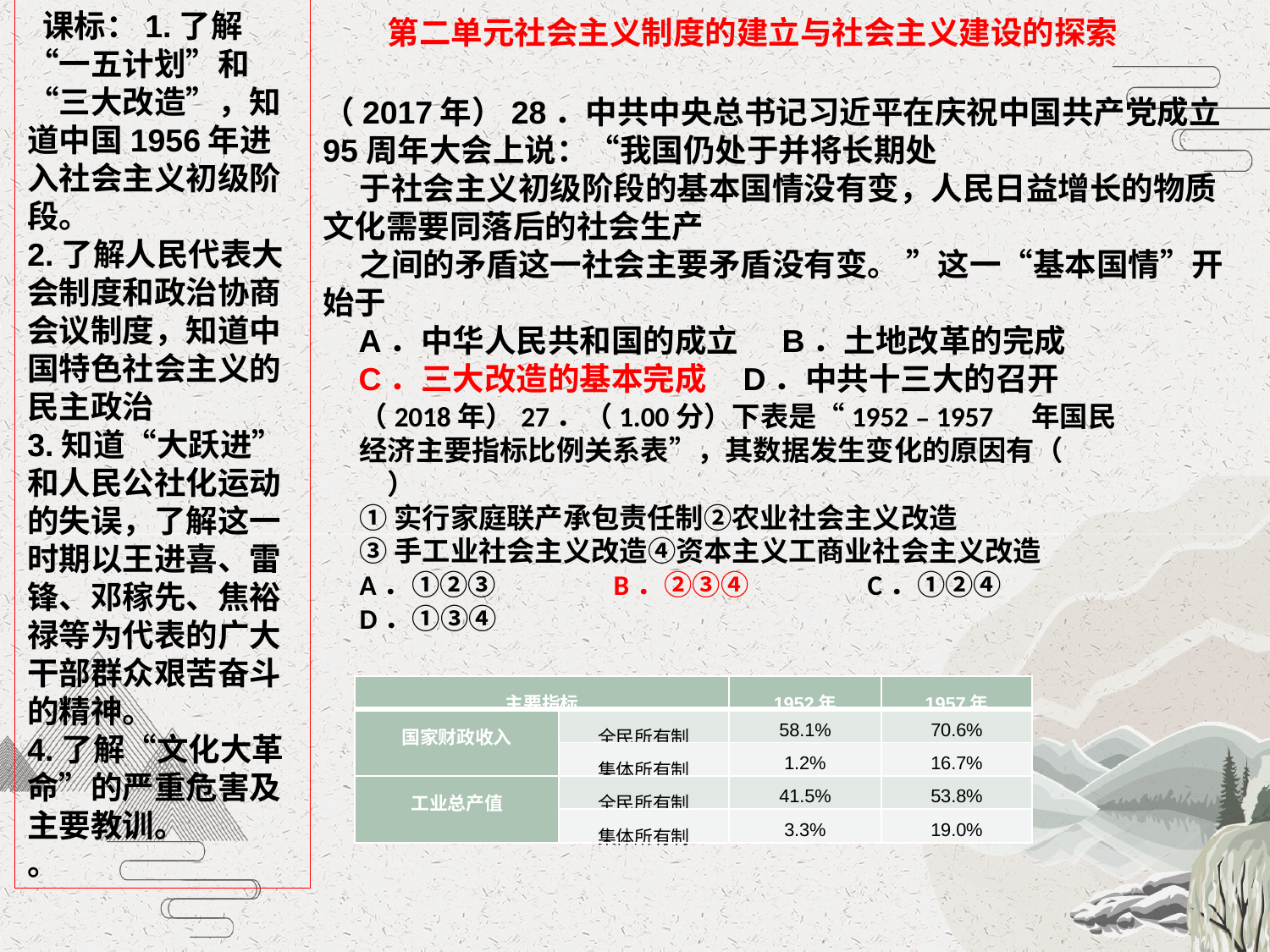

课标：1.了解“一五计划”和“三大改造”，知道中国1956年进入社会主义初级阶段。
2.了解人民代表大会制度和政治协商会议制度，知道中国特色社会主义的民主政治
3.知道“大跃进”和人民公社化运动的失误，了解这一时期以王进喜、雷锋、邓稼先、焦裕禄等为代表的广大干部群众艰苦奋斗的精神。
4.了解“文化大革命”的严重危害及主要教训。
。
第二单元社会主义制度的建立与社会主义建设的探索
#
（2017年）28．中共中央总书记习近平在庆祝中国共产党成立95周年大会上说：“我国仍处于并将长期处
    于社会主义初级阶段的基本国情没有变，人民日益增长的物质文化需要同落后的社会生产
    之间的矛盾这一社会主要矛盾没有变。 ”这一“基本国情”开始于
    A．中华人民共和国的成立     B．土地改革的完成
    C．三大改造的基本完成    D．中共十三大的召开
（2018年）27．（1.00分）下表是“1952﹣1957     年国民经济主要指标比例关系表”，其数据发生变化的原因有（　　）
①实行家庭联产承包责任制②农业社会主义改造
③手工业社会主义改造④资本主义工商业社会主义改造
A．①②③	B．②③④	C．①②④	D．①③④
| 主要指标 |  | 1952年 | 1957年 |
| --- | --- | --- | --- |
| 国家财政收入 | 全民所有制 | 58.1% | 70.6% |
|  | 集体所有制 | 1.2% | 16.7% |
| 工业总产值 | 全民所有制 | 41.5% | 53.8% |
|  | 集体所有制 | 3.3% | 19.0% |